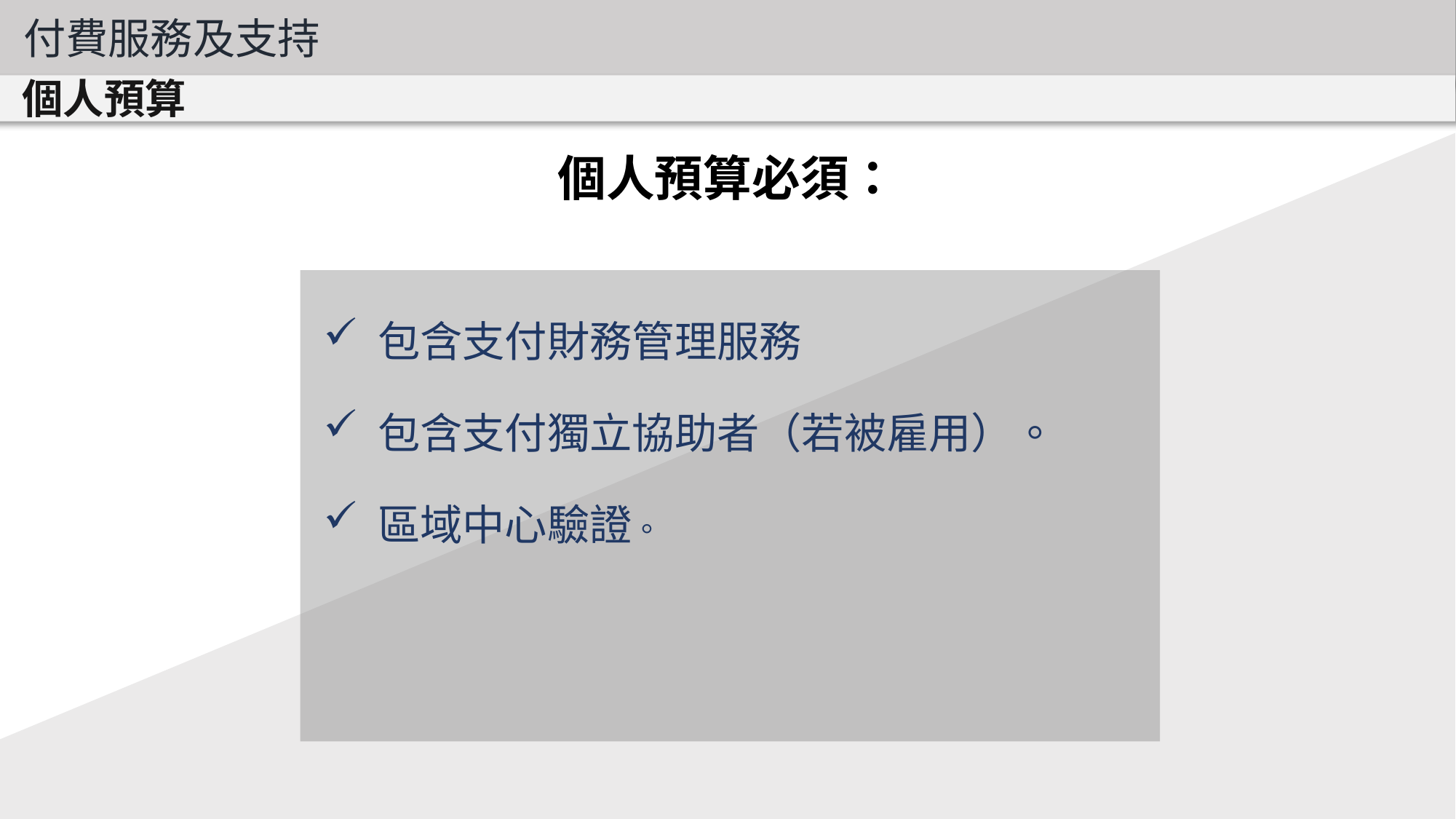

付費服務及支持
個人預算
個人預算必須：

包含支付財務管理服務

包含支付獨立協助者（若被雇用）。

區域中心驗證。